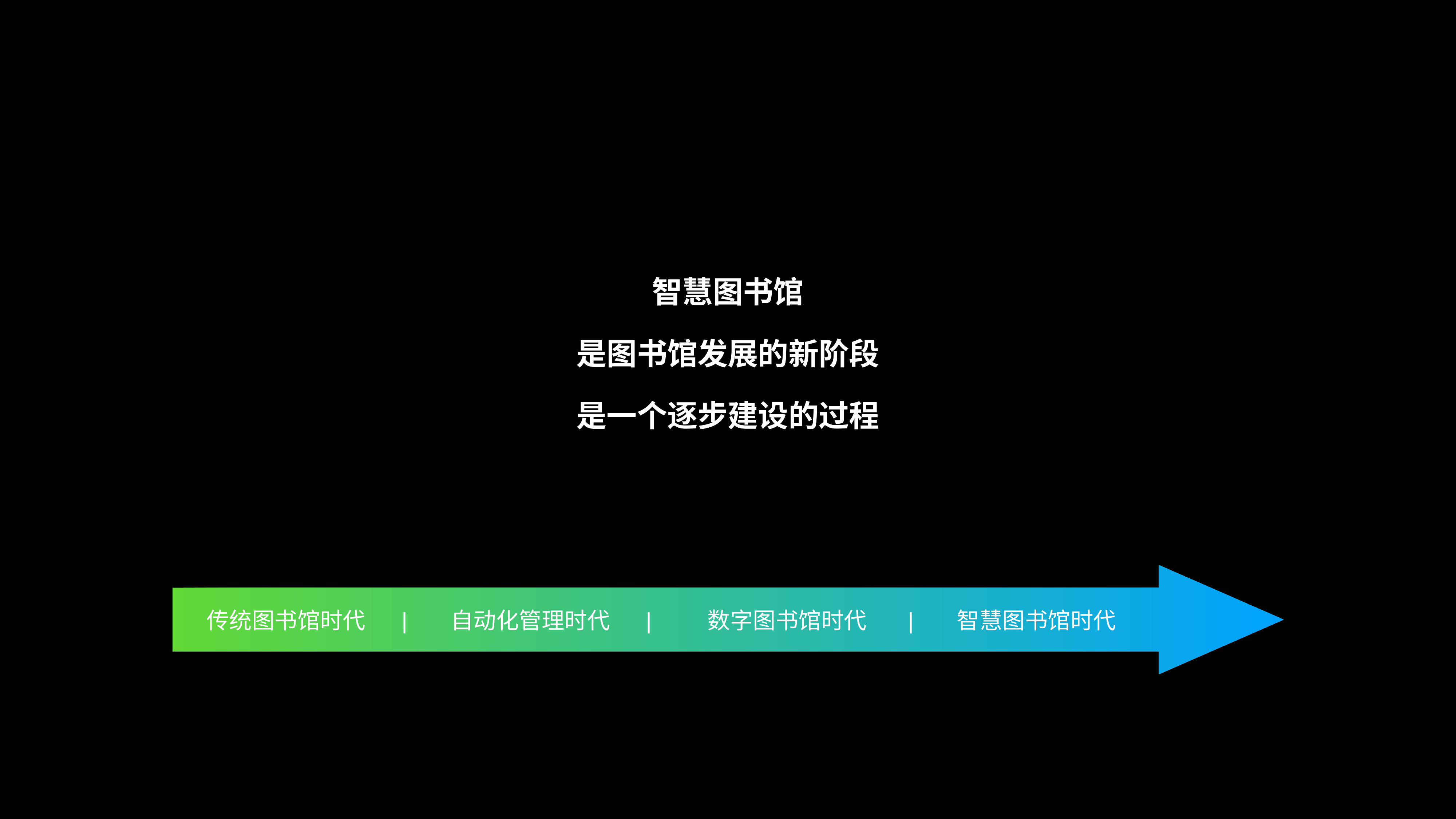

智慧图书馆
是图书馆发展的新阶段
是一个逐步建设的过程
     传统图书馆时代      |      自动化管理时代      |        数字图书馆时代       |      智慧图书馆时代